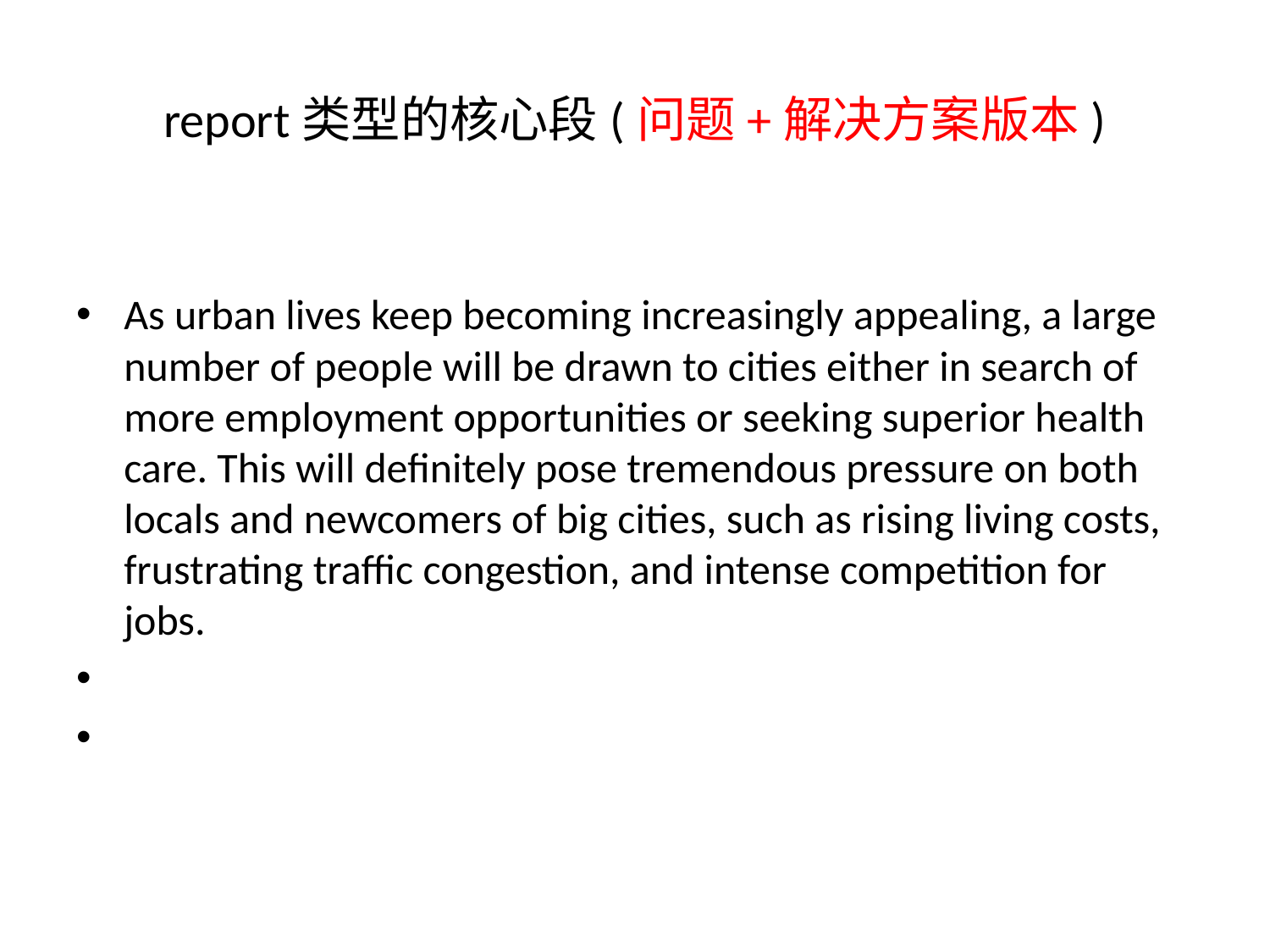

# report类型的核心段(问题+解决方案版本)

As urban lives keep becoming increasingly appealing, a large number of people will be drawn to cities either in search of more employment opportunities or seeking superior health care. This will definitely pose tremendous pressure on both locals and newcomers of big cities, such as rising living costs, frustrating traffic congestion, and intense competition for jobs.